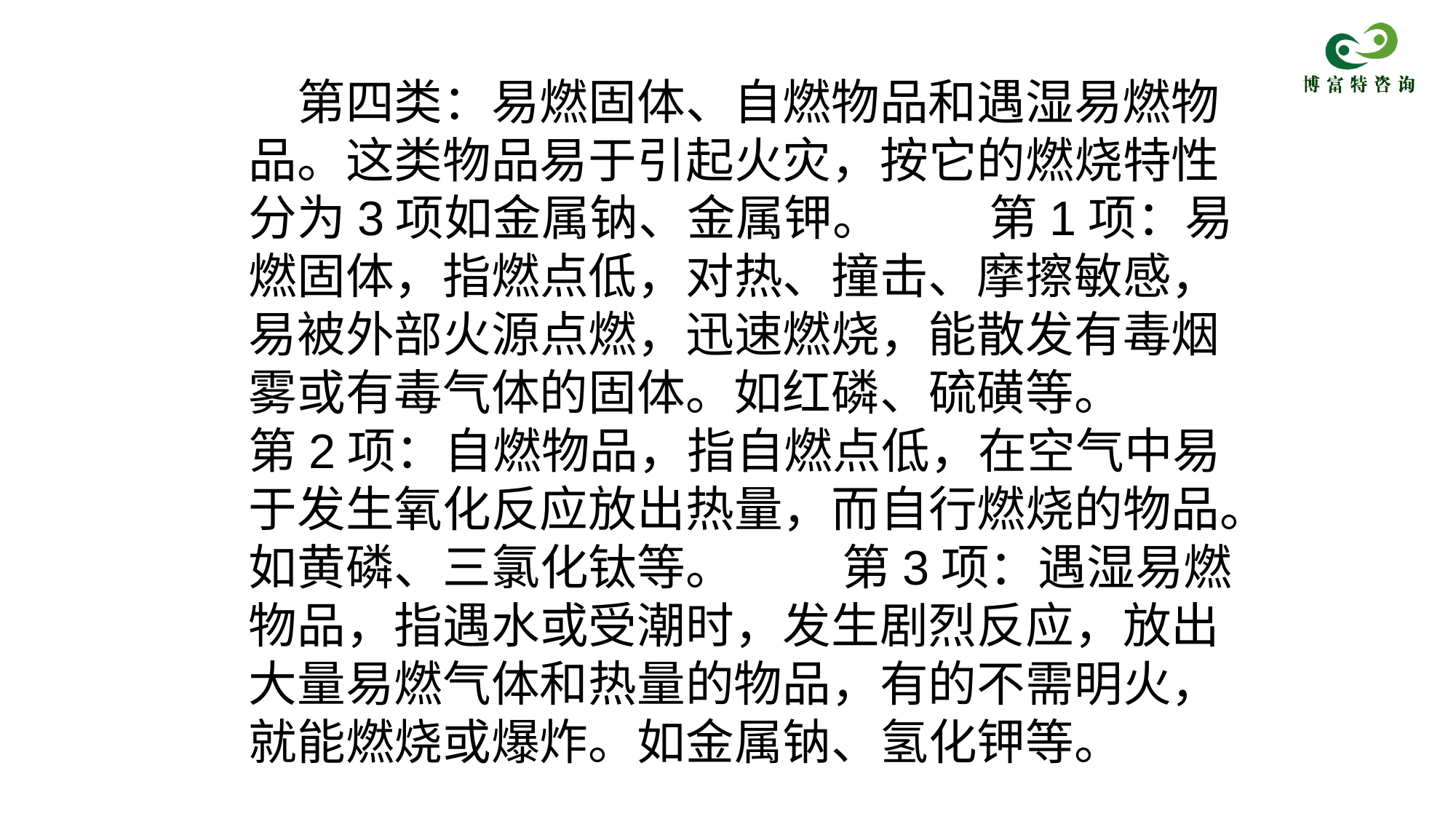

第四类：易燃固体、自燃物品和遇湿易燃物品。这类物品易于引起火灾，按它的燃烧特性分为3项如金属钠、金属钾。 　　第1项：易燃固体，指燃点低，对热、撞击、摩擦敏感，易被外部火源点燃，迅速燃烧，能散发有毒烟雾或有毒气体的固体。如红磷、硫磺等。 　　第2项：自燃物品，指自燃点低，在空气中易于发生氧化反应放出热量，而自行燃烧的物品。如黄磷、三氯化钛等。 　　第3项：遇湿易燃物品，指遇水或受潮时，发生剧烈反应，放出大量易燃气体和热量的物品，有的不需明火，就能燃烧或爆炸。如金属钠、氢化钾等。